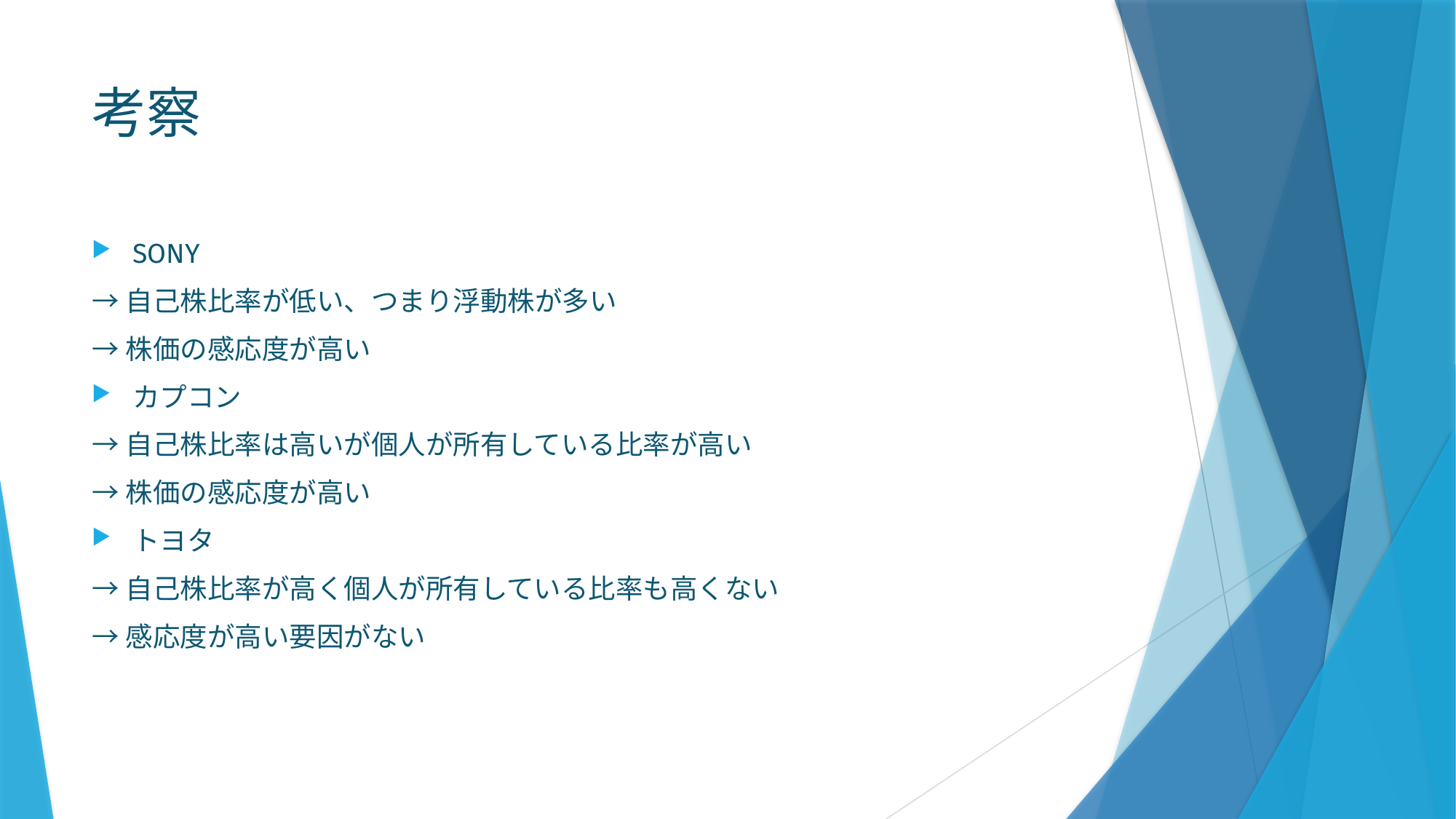

# 考察
SONY
→自己株比率が低い、つまり浮動株が多い
→株価の感応度が高い
カプコン
→自己株比率は高いが個人が所有している比率が高い
→株価の感応度が高い
トヨタ
→自己株比率が高く個人が所有している比率も高くない
→感応度が高い要因がない